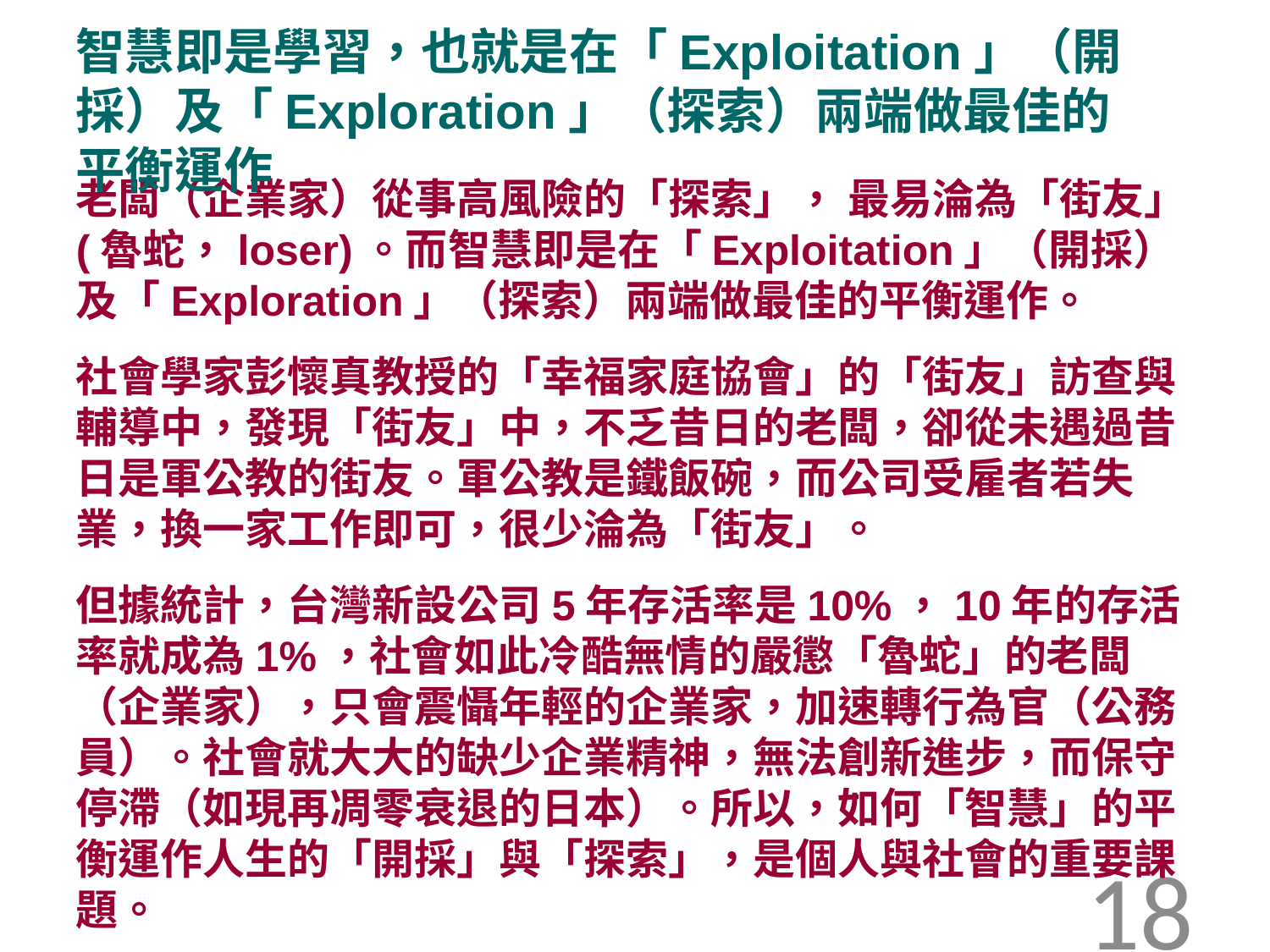

智慧即是學習，也就是在「Exploitation」（開採）及「Exploration」（探索）兩端做最佳的平衡運作
老闆（企業家）從事高風險的「探索」， 最易淪為「街友」(魯蛇，loser)。而智慧即是在「Exploitation」（開採）及「Exploration」（探索）兩端做最佳的平衡運作。

社會學家彭懷真教授的「幸福家庭協會」的「街友」訪查與輔導中，發現「街友」中，不乏昔日的老闆，卻從未遇過昔日是軍公教的街友。軍公教是鐵飯碗，而公司受雇者若失業，換一家工作即可，很少淪為「街友」。

但據統計，台灣新設公司5年存活率是10%，10年的存活率就成為1%，社會如此冷酷無情的嚴懲「魯蛇」的老闆（企業家），只會震懾年輕的企業家，加速轉行為官（公務員）。社會就大大的缺少企業精神，無法創新進步，而保守停滯（如現再凋零衰退的日本）。所以，如何「智慧」的平衡運作人生的「開採」與「探索」，是個人與社會的重要課題。
18